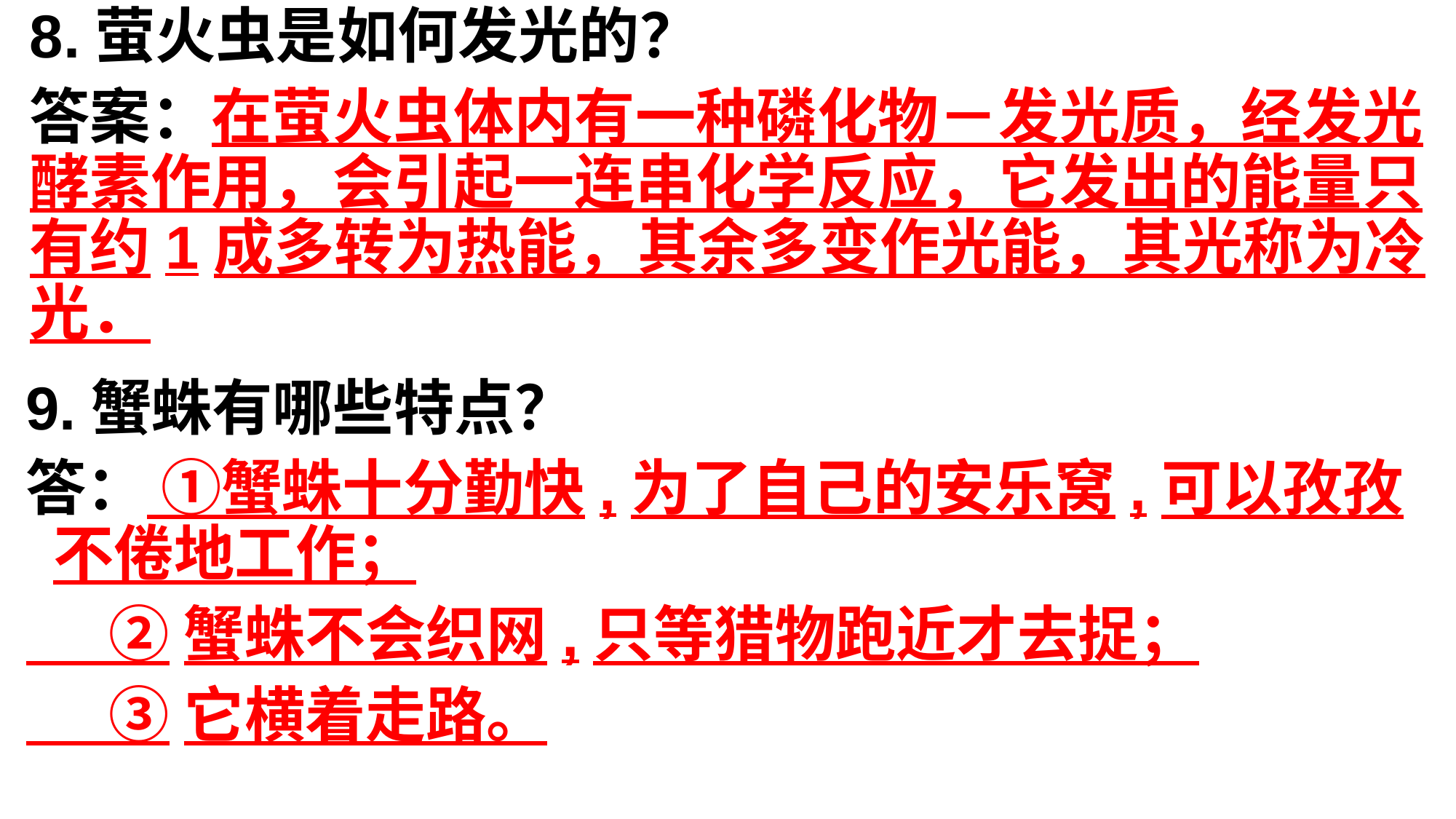

8.萤火虫是如何发光的？
答案：在萤火虫体内有一种磷化物－发光质，经发光酵素作用，会引起一连串化学反应，它发出的能量只有约1成多转为热能，其余多变作光能，其光称为冷光．
9.蟹蛛有哪些特点？
答： ①蟹蛛十分勤快,为了自己的安乐窝,可以孜孜不倦地工作；
      ②蟹蛛不会织网,只等猎物跑近才去捉；
      ③它横着走路。